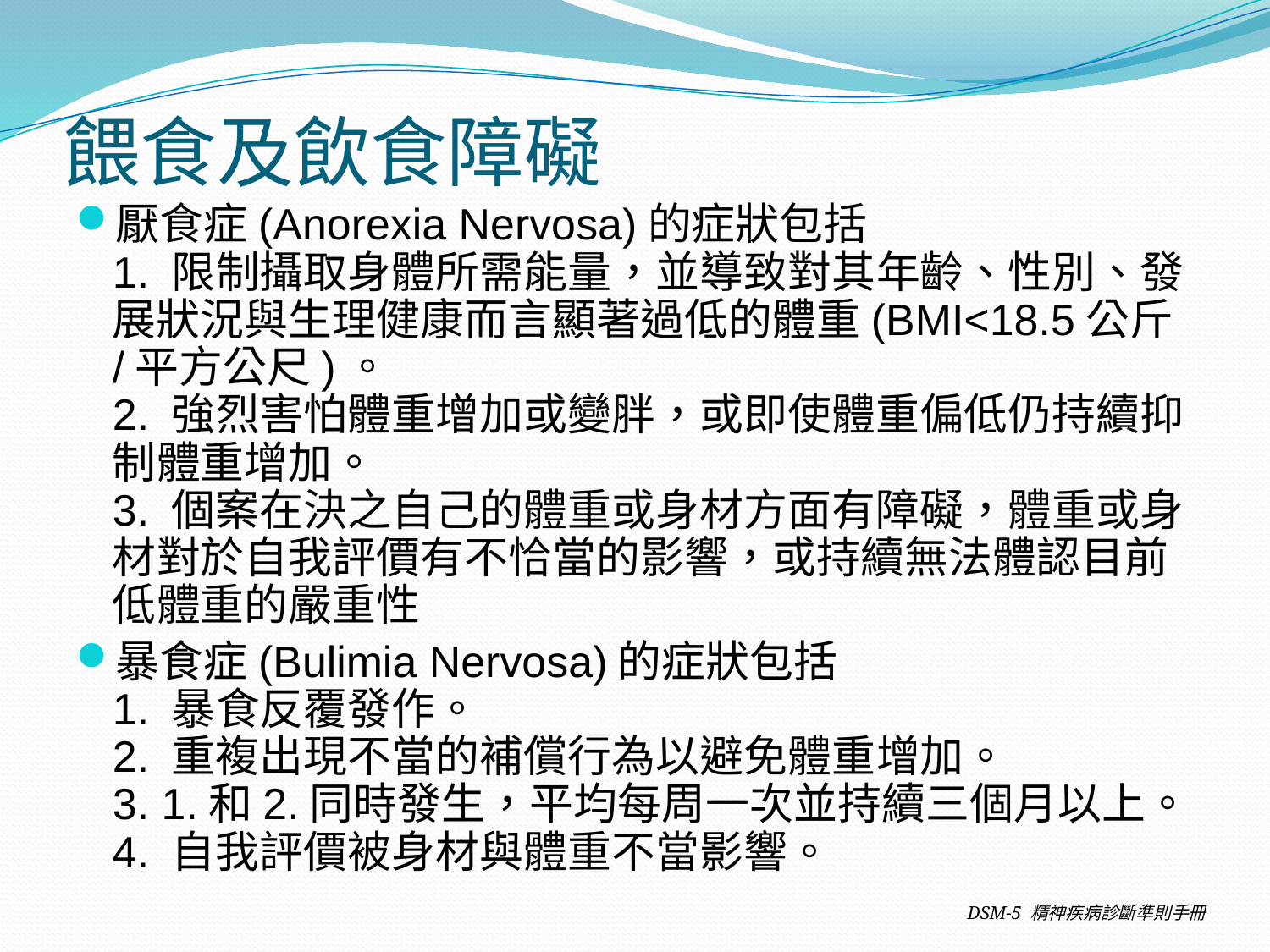

# 餵食及飲食障礙
厭食症(Anorexia Nervosa)的症狀包括
1. 限制攝取身體所需能量，並導致對其年齡、性別、發展狀況與生理健康而言顯著過低的體重(BMI<18.5公斤/平方公尺)。
2. 強烈害怕體重增加或變胖，或即使體重偏低仍持續抑制體重增加。
3. 個案在決之自己的體重或身材方面有障礙，體重或身材對於自我評價有不恰當的影響，或持續無法體認目前低體重的嚴重性
暴食症(Bulimia Nervosa)的症狀包括
1. 暴食反覆發作。
2. 重複出現不當的補償行為以避免體重增加。
3. 1.和2.同時發生，平均每周一次並持續三個月以上。
4. 自我評價被身材與體重不當影響。
DSM-5 精神疾病診斷準則手冊